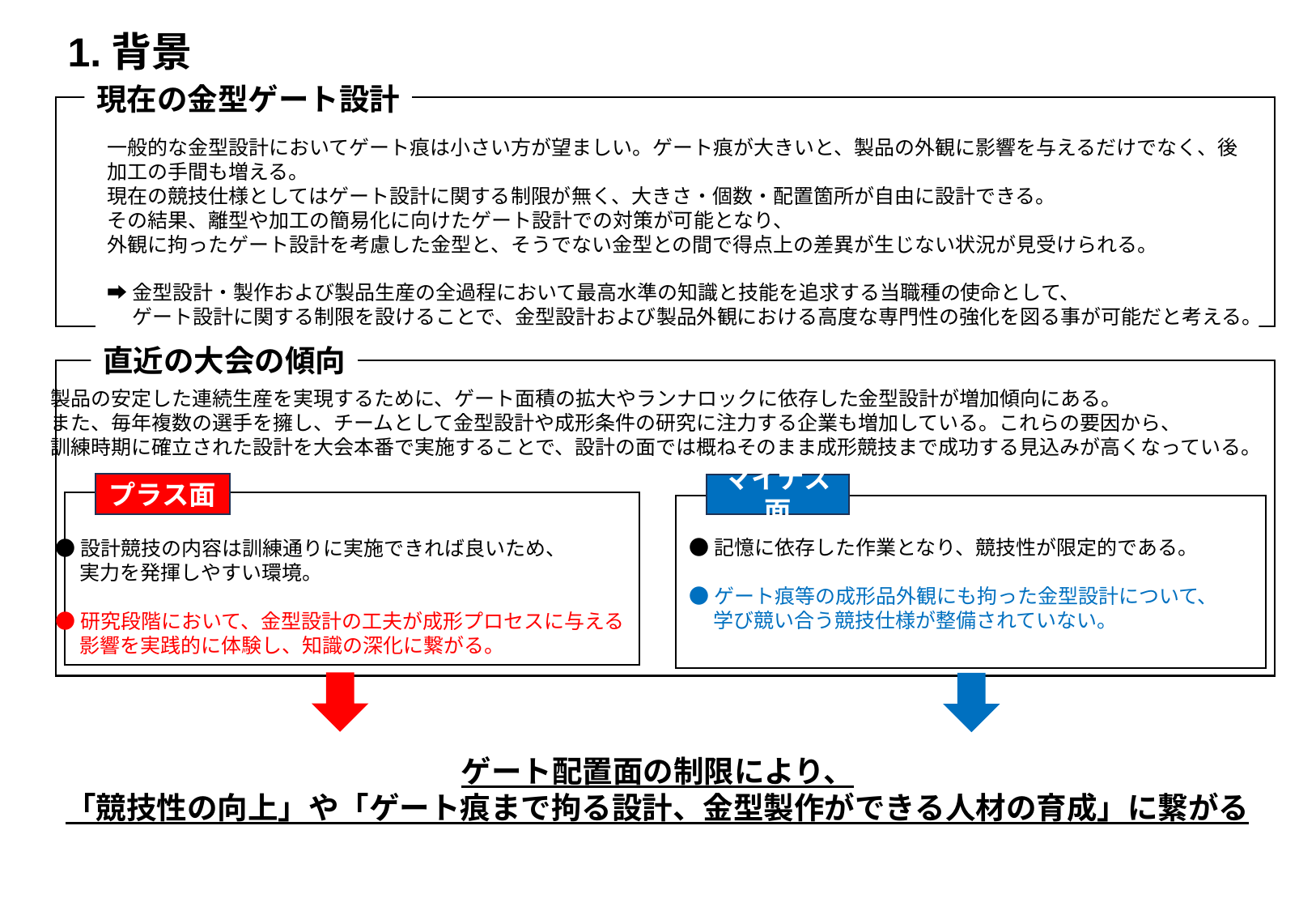

1.背景
現在の金型ゲート設計

一般的な金型設計においてゲート痕は小さい方が望ましい。ゲート痕が大きいと、製品の外観に影響を与えるだけでなく、後加工の手間も増える。
現在の競技仕様としてはゲート設計に関する制限が無く、大きさ・個数・配置箇所が自由に設計できる。
その結果、離型や加工の簡易化に向けたゲート設計での対策が可能となり、
外観に拘ったゲート設計を考慮した金型と、そうでない金型との間で得点上の差異が生じない状況が見受けられる。

➡金型設計・製作および製品生産の全過程において最高水準の知識と技能を追求する当職種の使命として、
　 ゲート設計に関する制限を設けることで、金型設計および製品外観における高度な専門性の強化を図る事が可能だと考える。
直近の大会の傾向

製品の安定した連続生産を実現するために、ゲート面積の拡大やランナロックに依存した金型設計が増加傾向にある。
また、毎年複数の選手を擁し、チームとして金型設計や成形条件の研究に注力する企業も増加している。これらの要因から、
訓練時期に確立された設計を大会本番で実施することで、設計の面では概ねそのまま成形競技まで成功する見込みが高くなっている。
プラス面
マイナス面

●記憶に依存した作業となり、競技性が限定的である。

●ゲート痕等の成形品外観にも拘った金型設計について、
　 学び競い合う競技仕様が整備されていない。

●設計競技の内容は訓練通りに実施できれば良いため、
　 実力を発揮しやすい環境。

●研究段階において、金型設計の工夫が成形プロセスに与える
　 影響を実践的に体験し、知識の深化に繋がる。

ゲート配置面の制限により、
「競技性の向上」や「ゲート痕まで拘る設計、金型製作ができる人材の育成」に繋がる